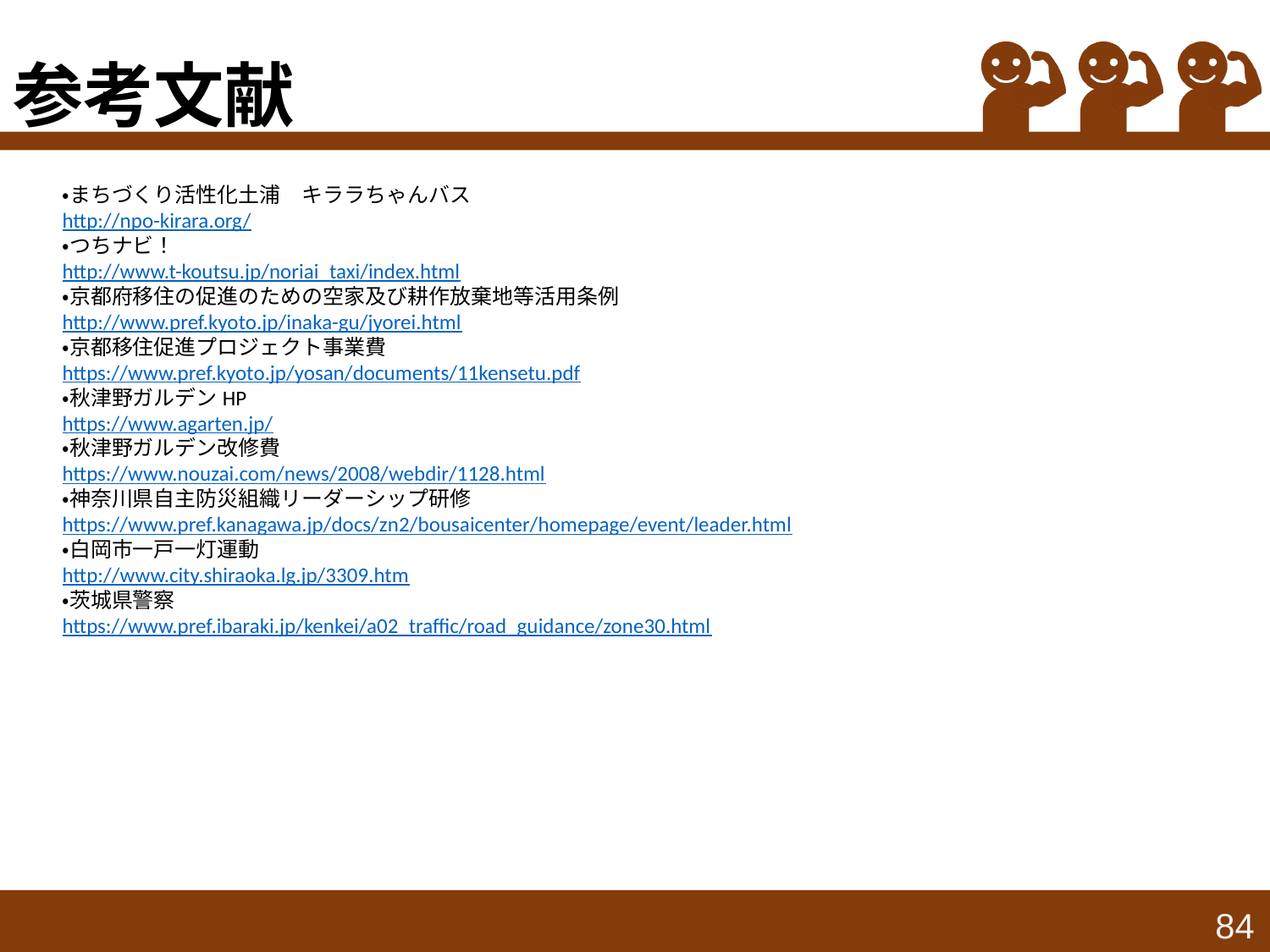

# 参考文献
・まちづくり活性化土浦　キララちゃんバス
http://npo-kirara.org/
・つちナビ！
http://www.t-koutsu.jp/noriai_taxi/index.html
・京都府移住の促進のための空家及び耕作放棄地等活用条例
http://www.pref.kyoto.jp/inaka-gu/jyorei.html
・京都移住促進プロジェクト事業費
https://www.pref.kyoto.jp/yosan/documents/11kensetu.pdf
・秋津野ガルデンHP
https://www.agarten.jp/
・秋津野ガルデン改修費
https://www.nouzai.com/news/2008/webdir/1128.html
・神奈川県自主防災組織リーダーシップ研修
https://www.pref.kanagawa.jp/docs/zn2/bousaicenter/homepage/event/leader.html
・白岡市一戸一灯運動
http://www.city.shiraoka.lg.jp/3309.htm
・茨城県警察
https://www.pref.ibaraki.jp/kenkei/a02_traffic/road_guidance/zone30.html